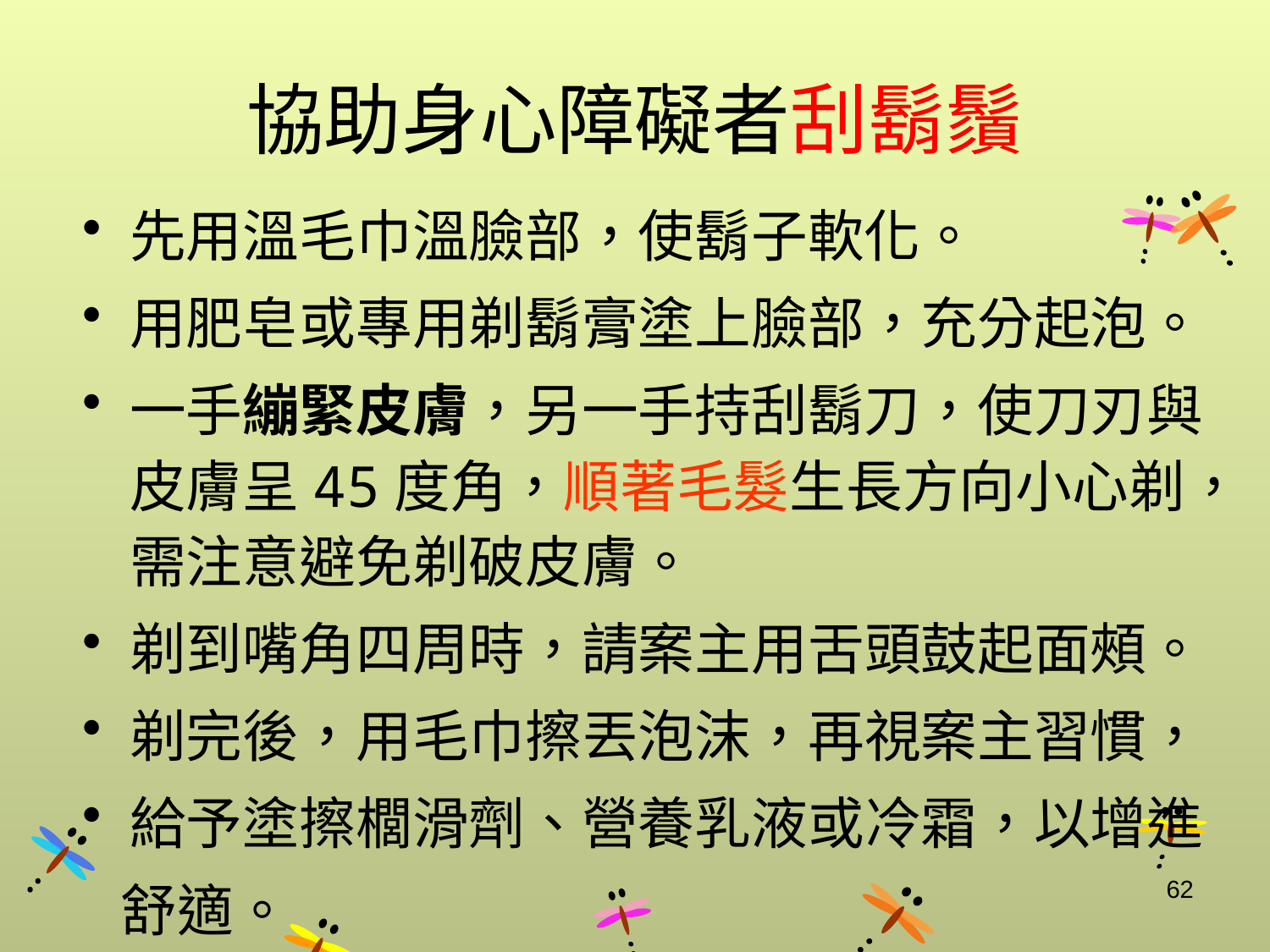

# 協助身心障礙者刮鬍鬚
先用溫毛巾溫臉部，使鬍子軟化。
用肥皂或專用剃鬍膏塗上臉部，充分起泡。
一手繃緊皮膚，另一手持刮鬍刀，使刀刃與皮膚呈45度角，順著毛髮生長方向小心剃，需注意避免剃破皮膚。
剃到嘴角四周時，請案主用舌頭鼓起面頰。
剃完後，用毛巾擦丟泡沫，再視案主習慣，
給予塗擦櫚滑劑、營養乳液或冷霜，以增進
  舒適。
62